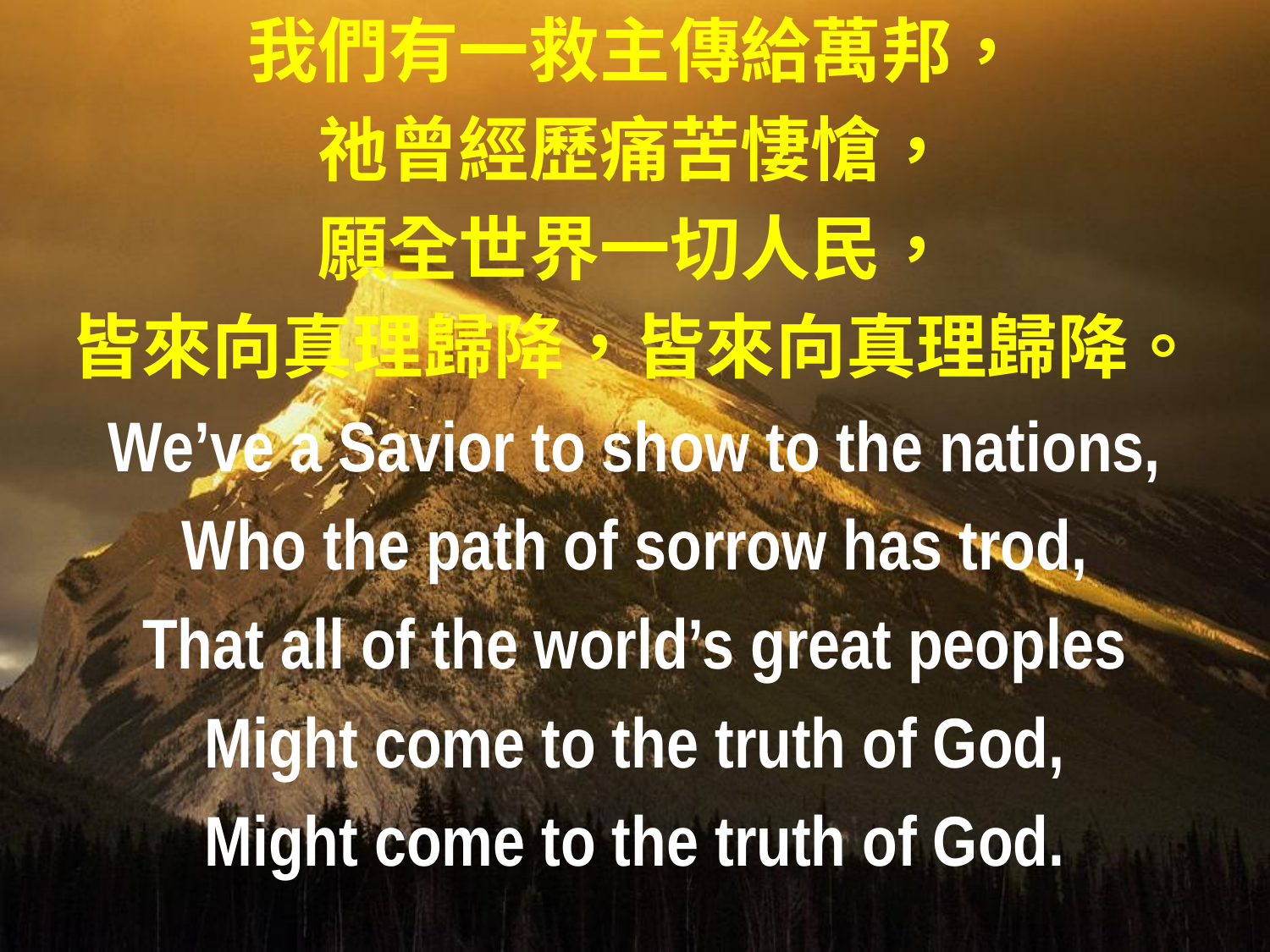

我們有一救主傳給萬邦，
祂曾經歷痛苦悽愴，
願全世界一切人民，
皆來向真理歸降，皆來向真理歸降。
We’ve a Savior to show to the nations,
Who the path of sorrow has trod,
That all of the world’s great peoples
Might come to the truth of God,
Might come to the truth of God.